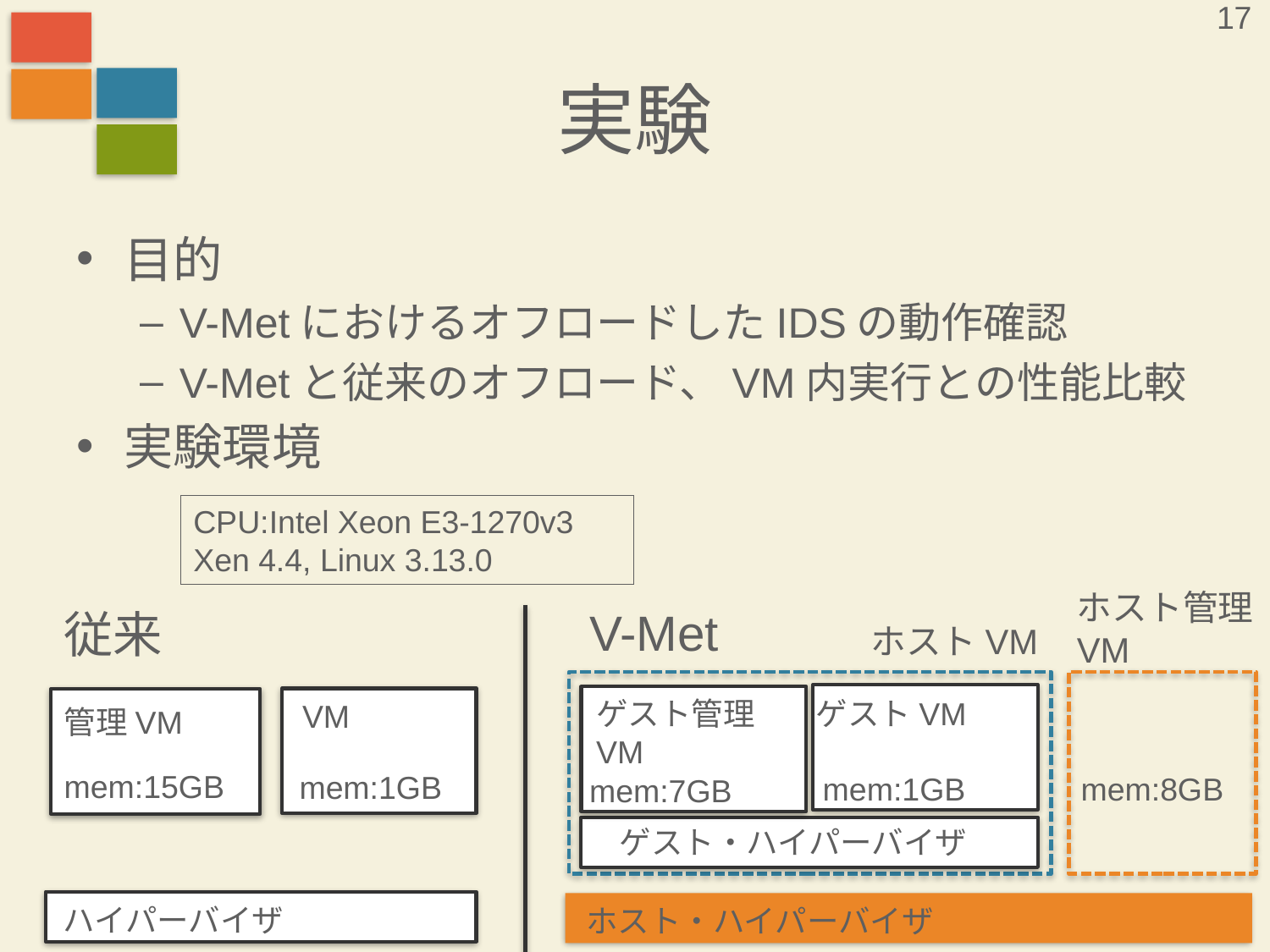

17
# 実験
目的
V-MetにおけるオフロードしたIDSの動作確認
V-Metと従来のオフロード、VM内実行との性能比較
実験環境

CPU:Intel Xeon E3-1270v3
Xen 4.4, Linux 3.13.0
ホスト管理
VM
V-Met
従来
ホストVM

ゲストVM
mem:1GB

ゲスト管理
VM
mem:7GB

VM
管理VM
mem:15GB
mem:1GB
mem:8GB
ゲスト・ハイパーバイザ

ハイパーバイザ
ホスト・ハイパーバイザ